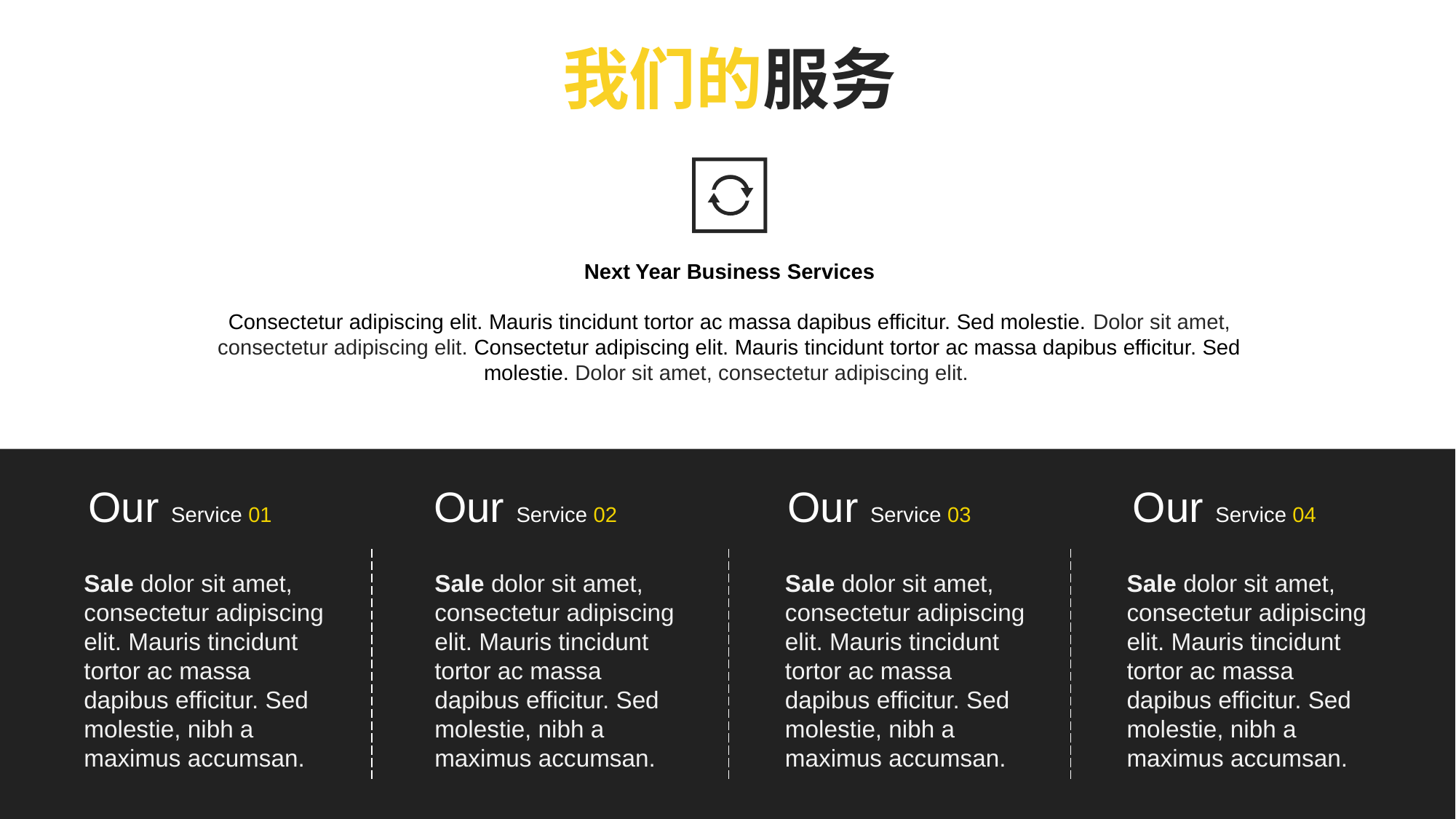

我们的服务

Next Year Business Services

Consectetur adipiscing elit. Mauris tincidunt tortor ac massa dapibus efficitur. Sed molestie. Dolor sit amet, consectetur adipiscing elit. Consectetur adipiscing elit. Mauris tincidunt tortor ac massa dapibus efficitur. Sed molestie. Dolor sit amet, consectetur adipiscing elit.

Our Service 01
Our Service 02
Our Service 03
Our Service 04
Sale dolor sit amet, consectetur adipiscing elit. Mauris tincidunt tortor ac massa dapibus efficitur. Sed molestie, nibh a maximus accumsan.
Sale dolor sit amet, consectetur adipiscing elit. Mauris tincidunt tortor ac massa dapibus efficitur. Sed molestie, nibh a maximus accumsan.
Sale dolor sit amet, consectetur adipiscing elit. Mauris tincidunt tortor ac massa dapibus efficitur. Sed molestie, nibh a maximus accumsan.
Sale dolor sit amet, consectetur adipiscing elit. Mauris tincidunt tortor ac massa dapibus efficitur. Sed molestie, nibh a maximus accumsan.